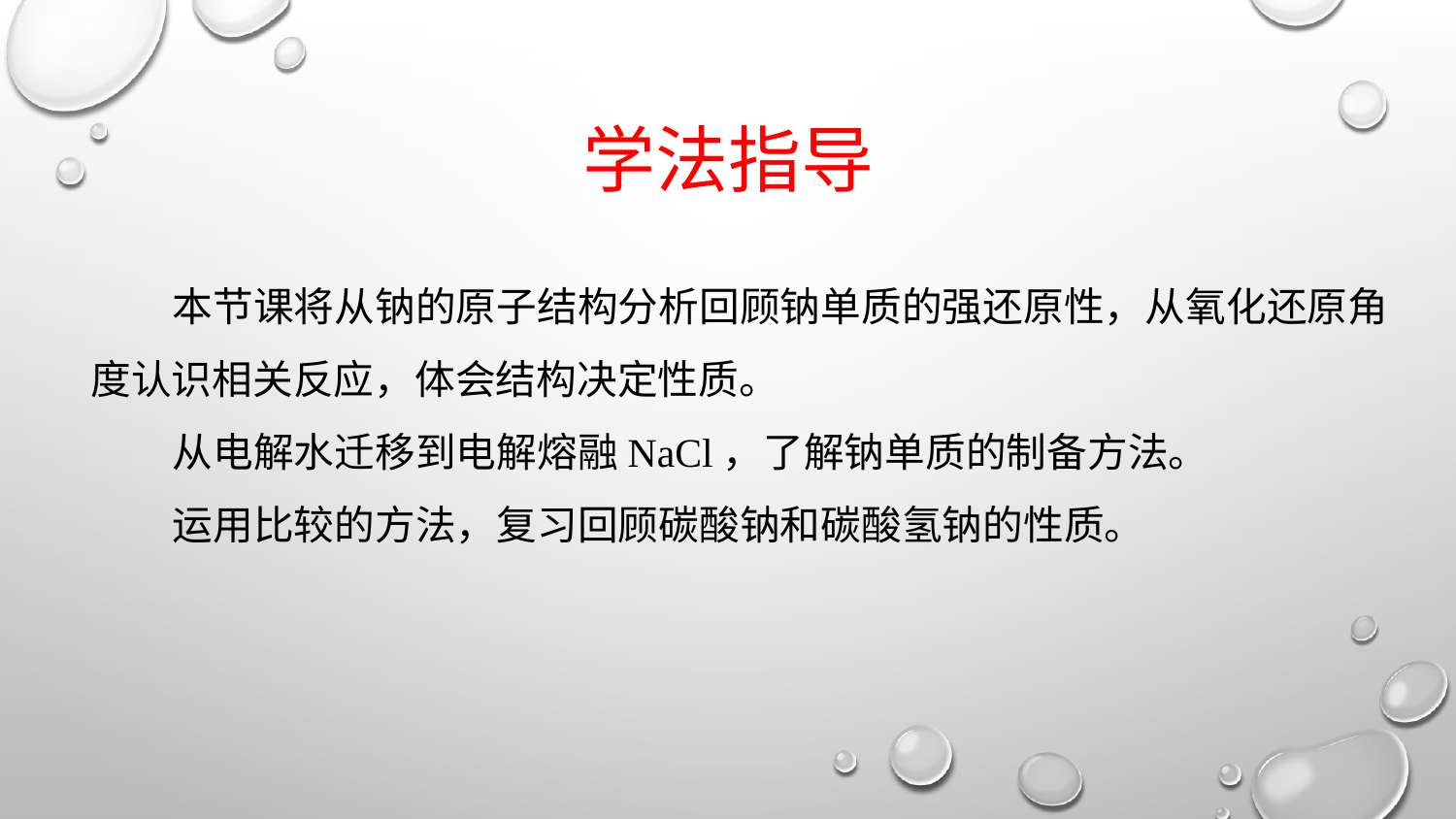

# 学法指导
        本节课将从钠的原子结构分析回顾钠单质的强还原性，从氧化还原角度认识相关反应，体会结构决定性质。
        从电解水迁移到电解熔融NaCl，了解钠单质的制备方法。
        运用比较的方法，复习回顾碳酸钠和碳酸氢钠的性质。